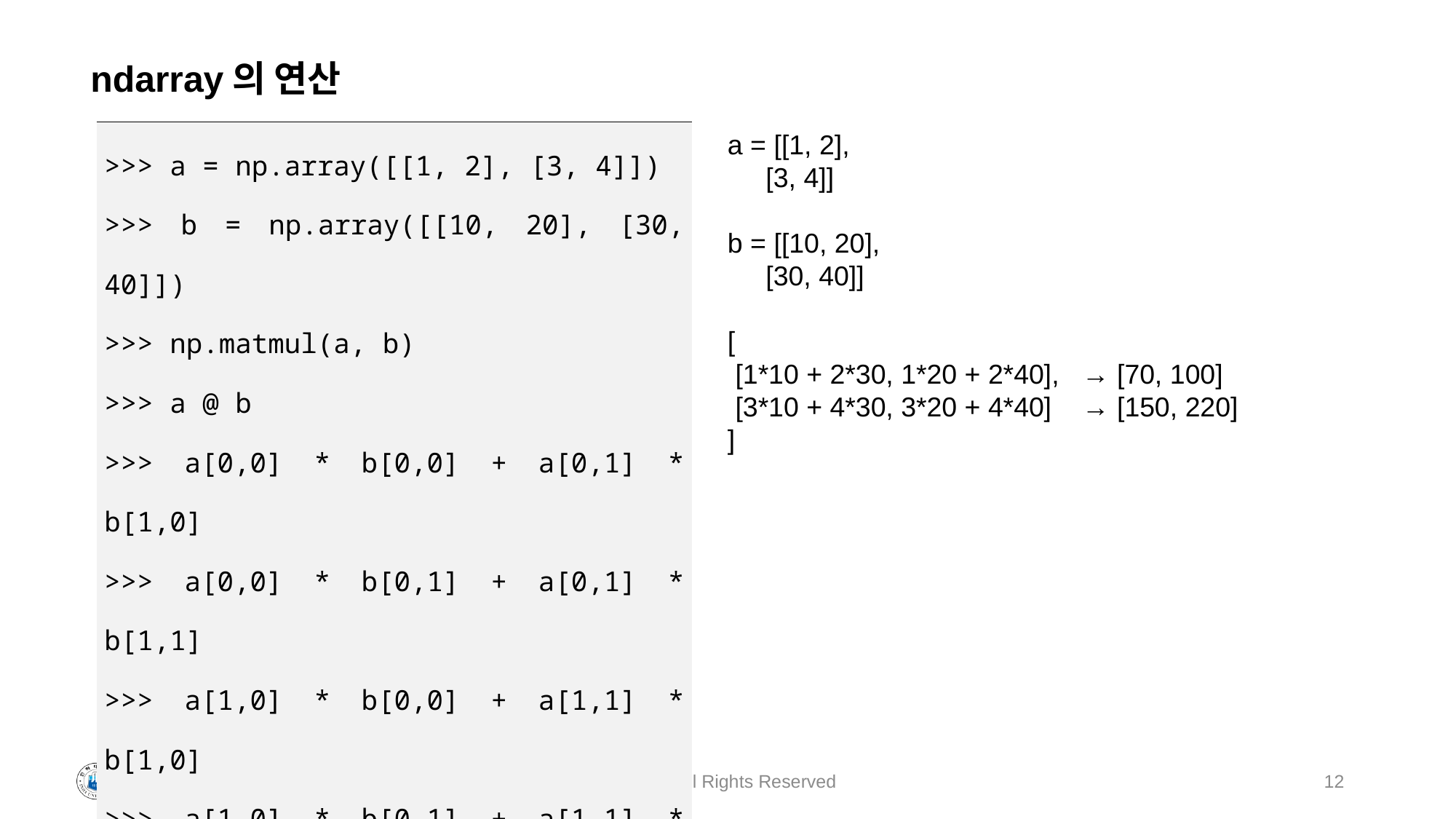

ndarray의 연산
| >>> a = np.array([[1, 2], [3, 4]]) >>> b = np.array([[10, 20], [30, 40]]) >>> np.matmul(a, b) >>> a @ b >>> a[0,0] \* b[0,0] + a[0,1] \* b[1,0] >>> a[0,0] \* b[0,1] + a[0,1] \* b[1,1] >>> a[1,0] \* b[0,0] + a[1,1] \* b[1,0] >>> a[1,0] \* b[0,1] + a[1,1] \* b[1,1] >>> a = [[1, 2], [3, 4]] >>> b = [[1, 0], [0, 1]] >>> np.matmul(a, b) |
| --- |
a = [[1, 2],
     [3, 4]]

b = [[10, 20],
     [30, 40]]

[
 [1*10 + 2*30, 1*20 + 2*40],   → [70, 100]
 [3*10 + 4*30, 3*20 + 4*40]    → [150, 220]
]
©2025 All Rights Reserved
12